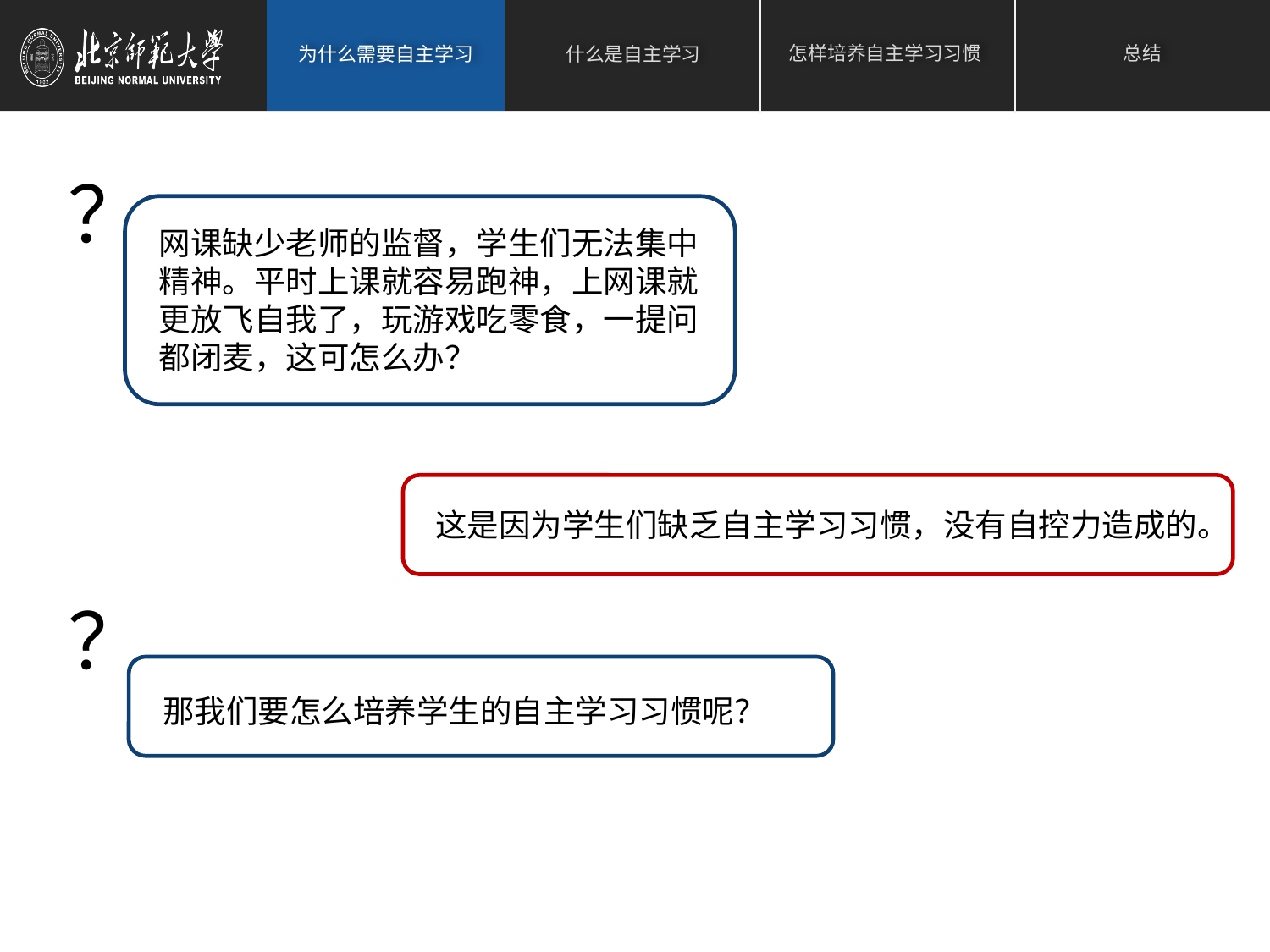

？

网课缺少老师的监督，学生们无法集中精神。平时上课就容易跑神，上网课就更放飞自我了，玩游戏吃零食，一提问都闭麦，这可怎么办？

这是因为学生们缺乏自主学习习惯，没有自控力造成的。
？

那我们要怎么培养学生的自主学习习惯呢？